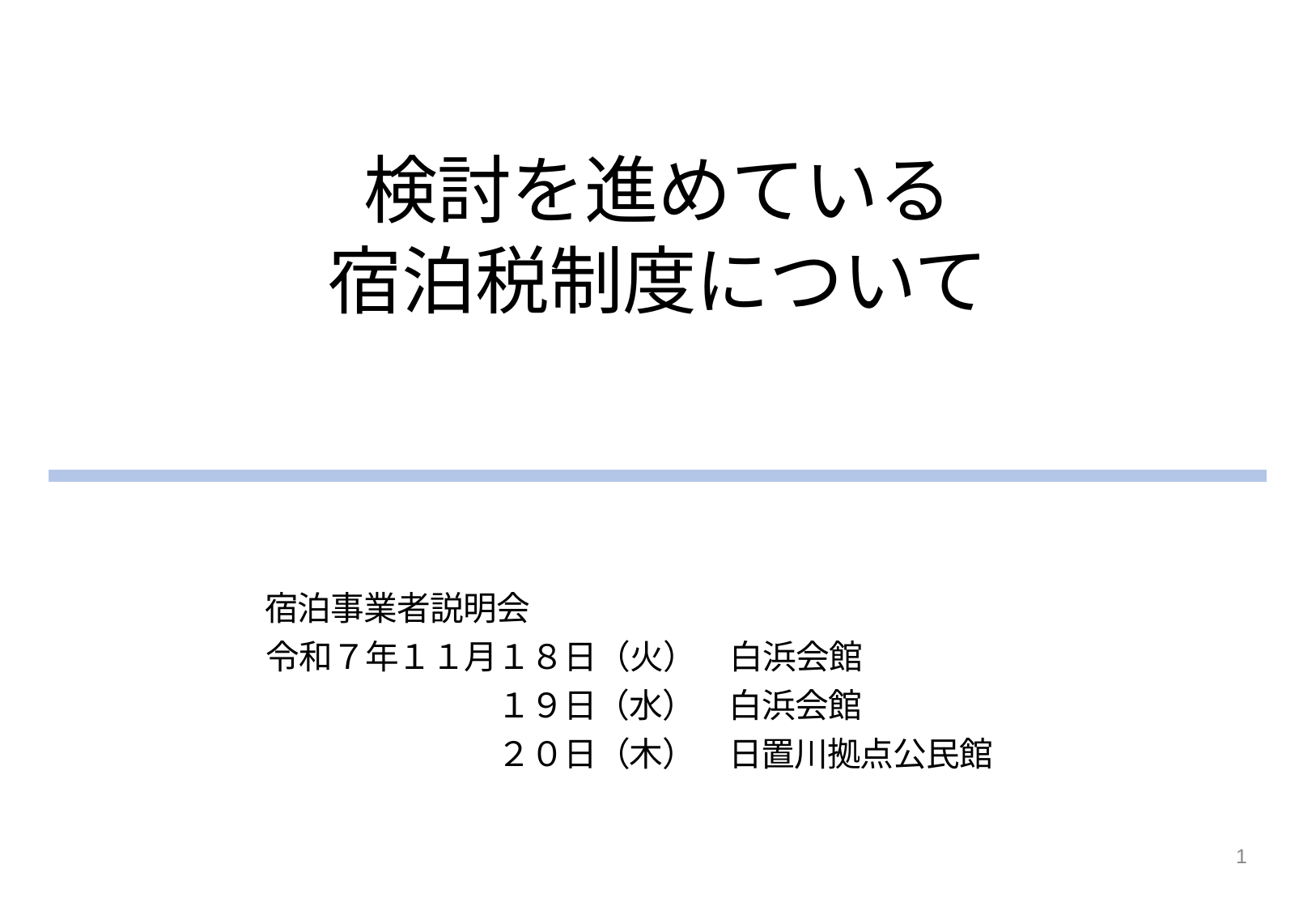

検討を進めている
宿泊税制度について

　　宿泊事業者説明会
　　令和７年１１月１８日（火）　白浜会館
　　　　　　　　　１９日（水）　白浜会館
　　　　　　　　　２０日（木）　日置川拠点公民館
1